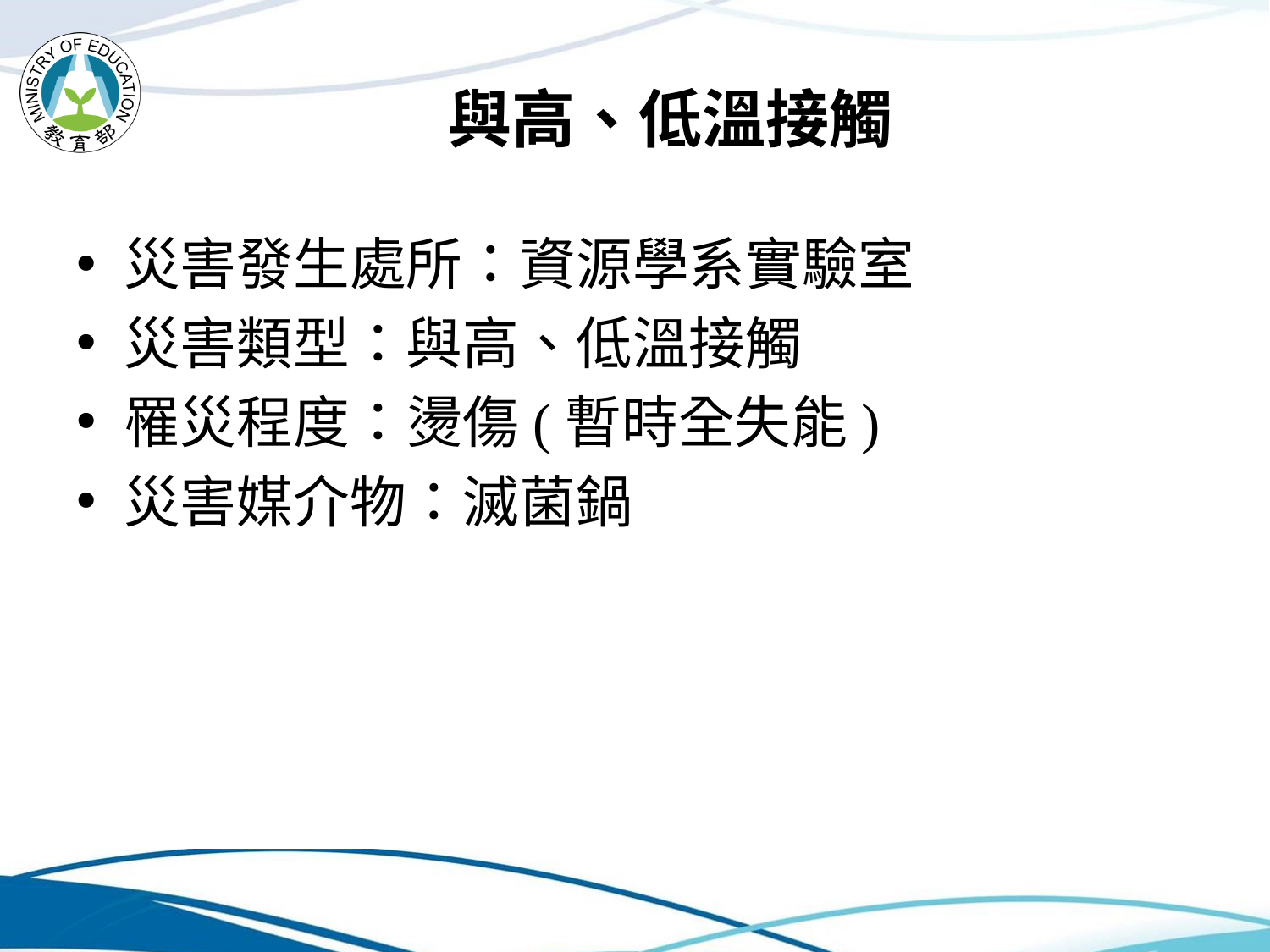

# 與高、低溫接觸
災害發生處所：資源學系實驗室
災害類型：與高、低溫接觸
罹災程度：燙傷(暫時全失能)
災害媒介物：滅菌鍋